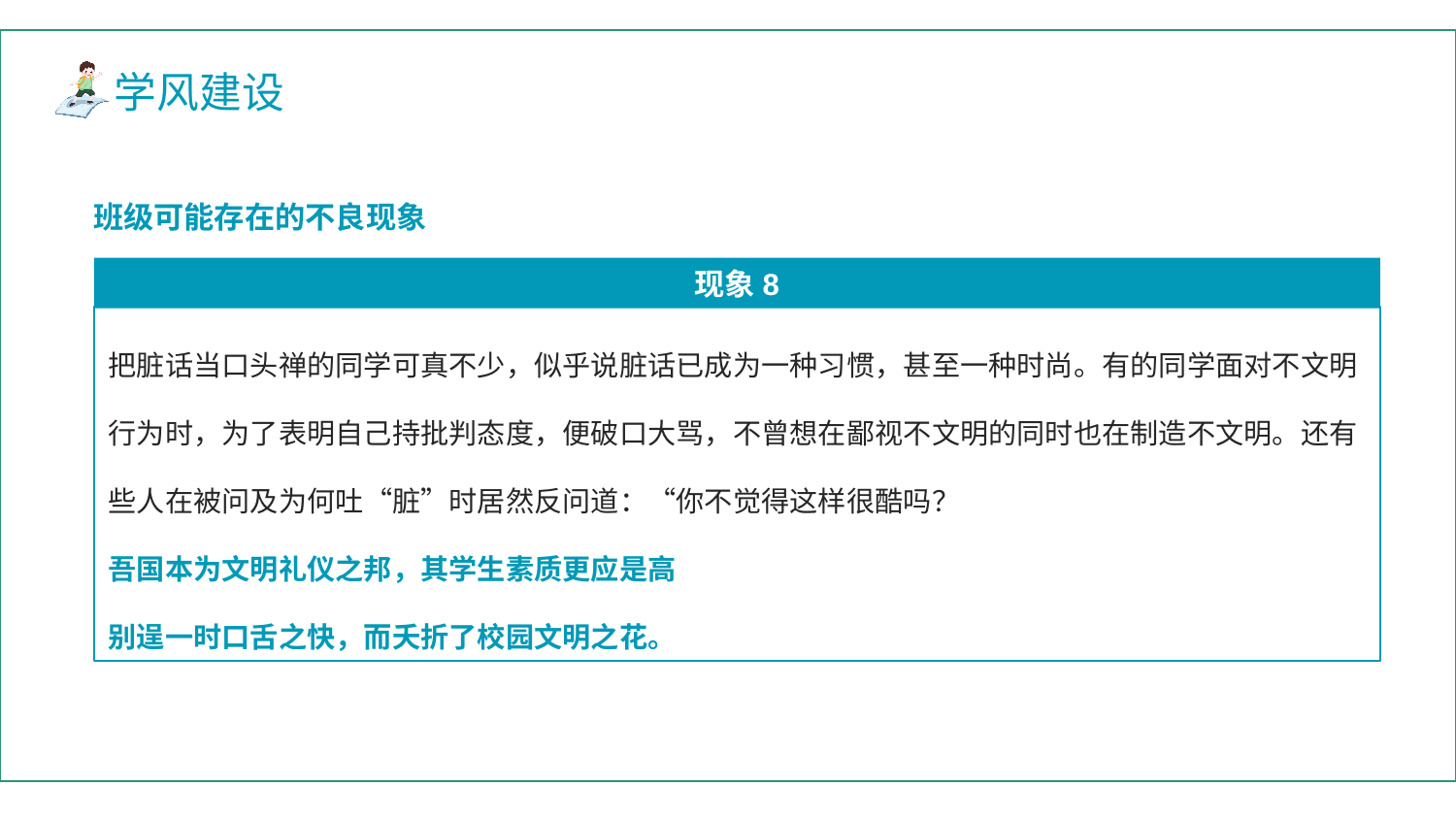

班级可能存在的不良现象
现象8
把脏话当口头禅的同学可真不少，似乎说脏话已成为一种习惯，甚至一种时尚。有的同学面对不文明行为时，为了表明自己持批判态度，便破口大骂，不曾想在鄙视不文明的同时也在制造不文明。还有些人在被问及为何吐“脏”时居然反问道：“你不觉得这样很酷吗？
吾国本为文明礼仪之邦，其学生素质更应是高
别逞一时口舌之快，而夭折了校园文明之花。